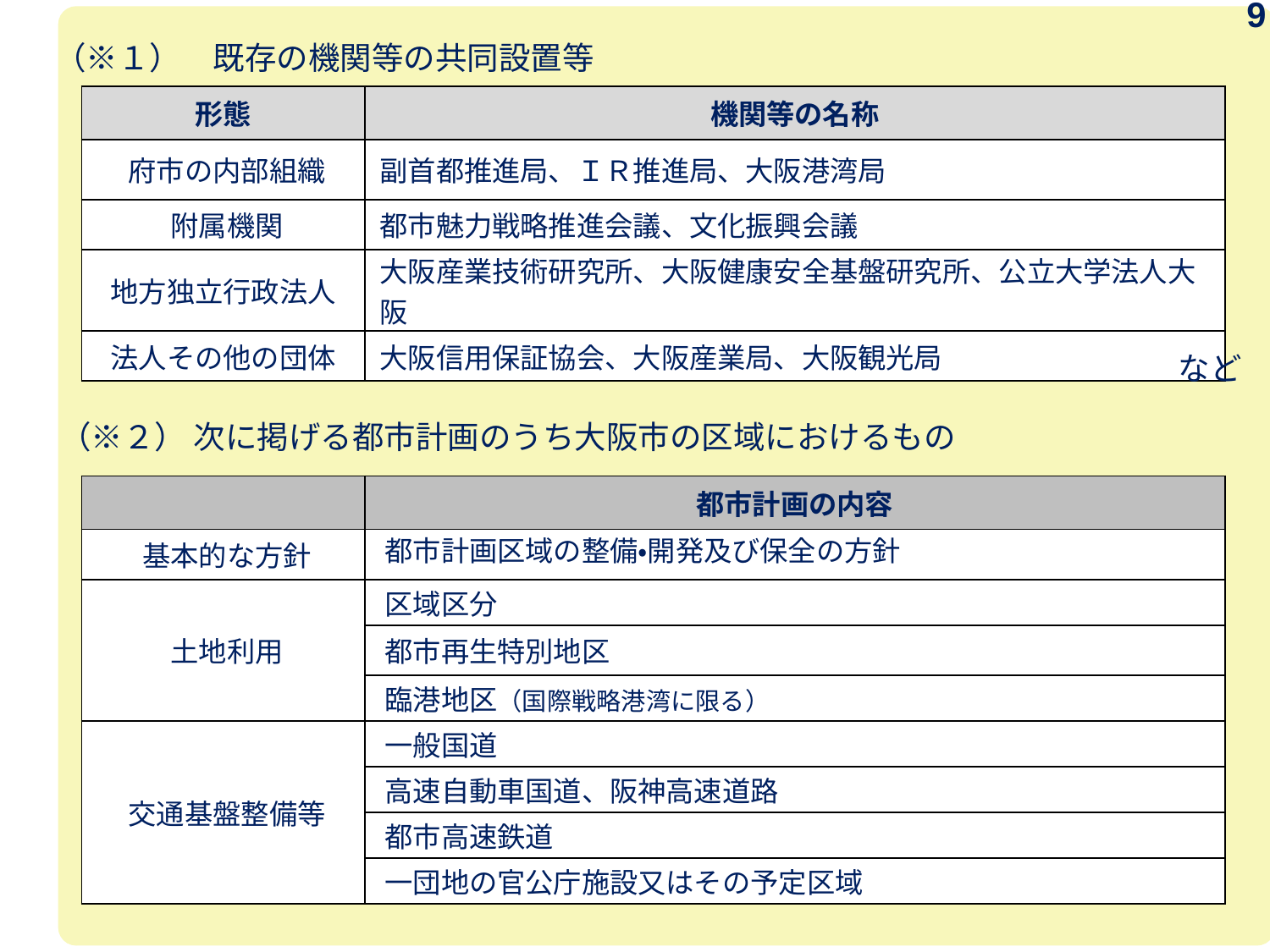

9

（※１）　既存の機関等の共同設置等
| 形態 | 機関等の名称 |
| --- | --- |
| 府市の内部組織 | 副首都推進局、ＩＲ推進局、大阪港湾局 |
| 附属機関 | 都市魅力戦略推進会議、文化振興会議 |
| 地方独立行政法人 | 大阪産業技術研究所、大阪健康安全基盤研究所、公立大学法人大阪 |
| 法人その他の団体 | 大阪信用保証協会、大阪産業局、大阪観光局 |
など
（※２） 次に掲げる都市計画のうち大阪市の区域におけるもの
|  | 都市計画の内容 |
| --- | --- |
| 基本的な方針 | 都市計画区域の整備・開発及び保全の方針 |
| 土地利用 | 区域区分 |
| 土地利用 | 都市再生特別地区 |
|  | 臨港地区（国際戦略港湾に限る） |
| 交通基盤整備等 | 一般国道 |
|  | 高速自動車国道、阪神高速道路 |
|  | 都市高速鉄道 |
|  | 一団地の官公庁施設又はその予定区域 |